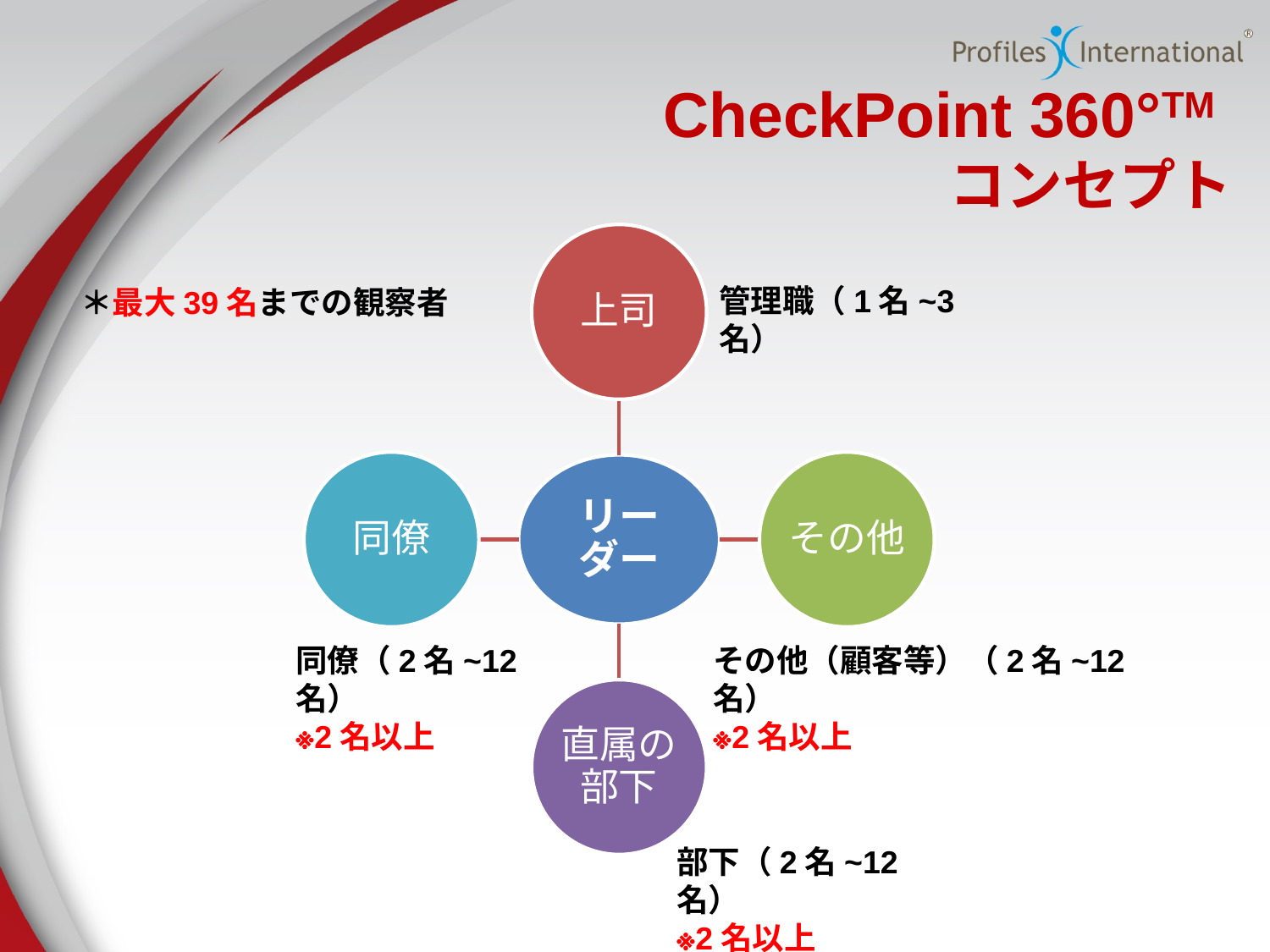

# CheckPoint 360°TM コンセプト
リーダー

上司

その他

直属の部下

同僚
管理職（1名~3名）
＊最大39名までの観察者
同僚（2名~12名）
※2名以上
その他（顧客等）（2名~12名）
※2名以上
部下（2名~12名）
※2名以上